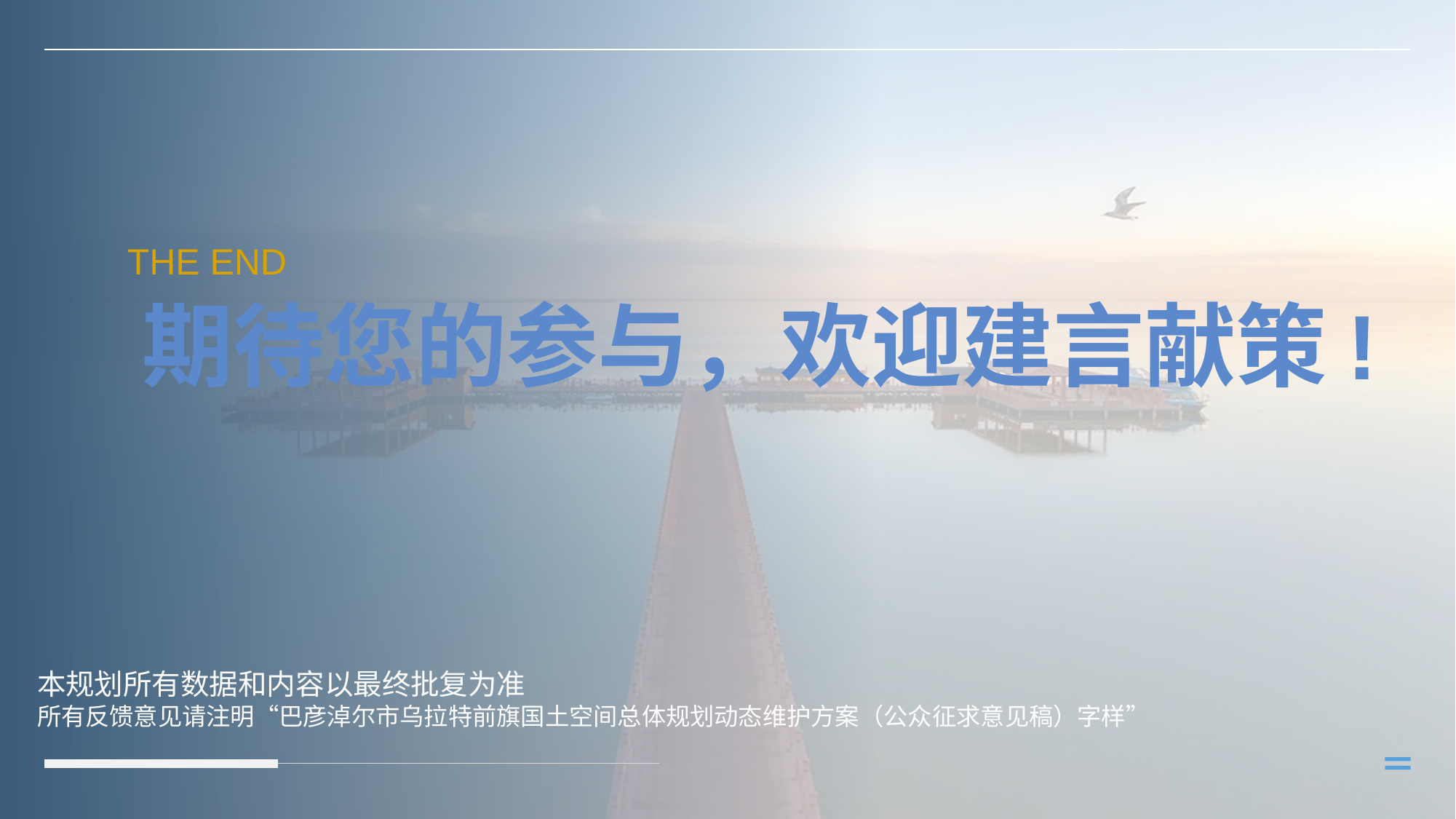

THE END
期待您的参与，欢迎建言献策!
本规划所有数据和内容以最终批复为准
所有反馈意见请注明“巴彦淖尔市乌拉特前旗国土空间总体规划动态维护方案（公众征求意见稿）字样”